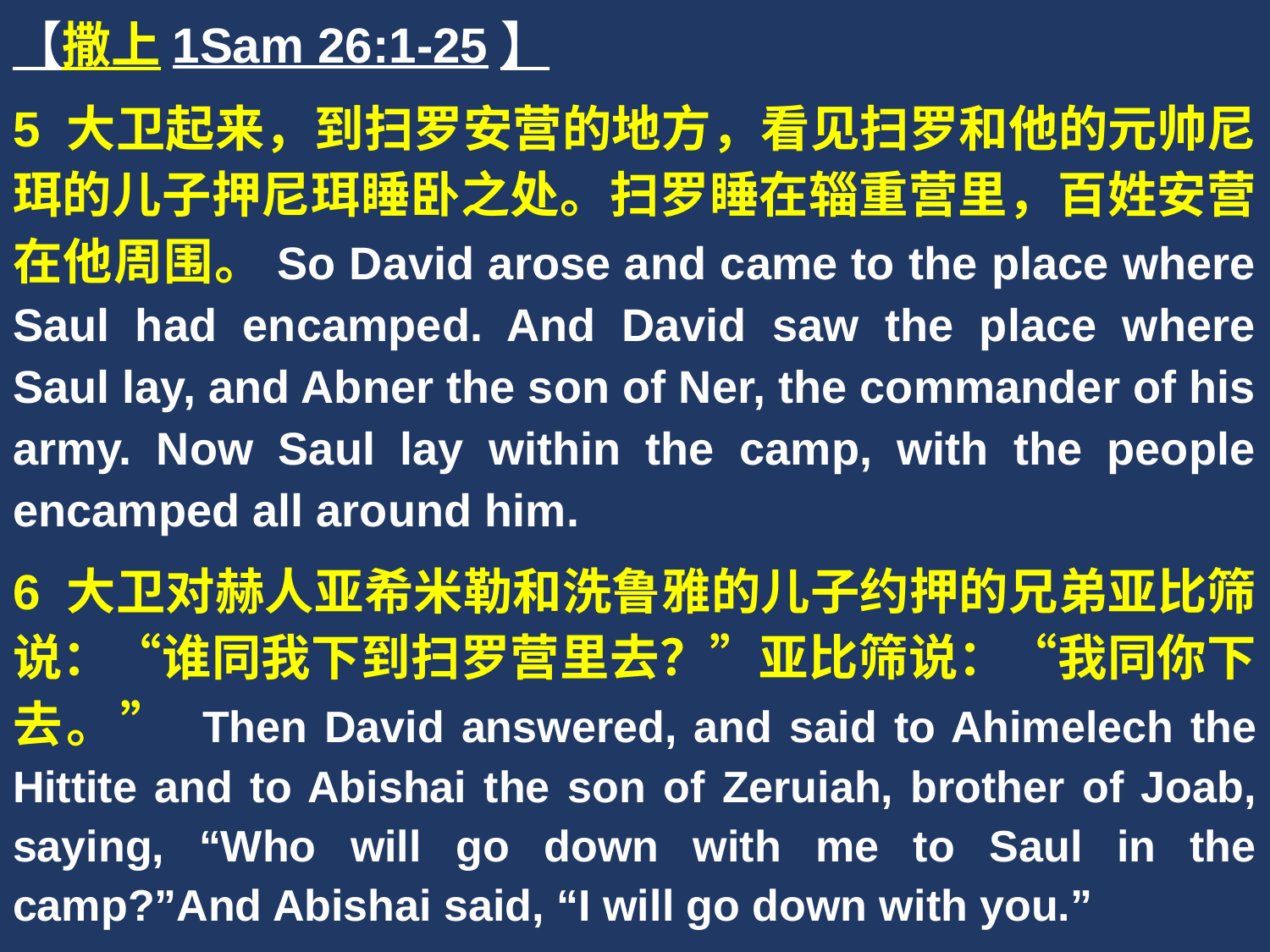

【撒上1Sam 26:1-25】
5 大卫起来，到扫罗安营的地方，看见扫罗和他的元帅尼珥的儿子押尼珥睡卧之处。扫罗睡在辎重营里，百姓安营在他周围。So David arose and came to the place where Saul had encamped. And David saw the place where Saul lay, and Abner the son of Ner, the commander of his army. Now Saul lay within the camp, with the people encamped all around him.
6 大卫对赫人亚希米勒和洗鲁雅的儿子约押的兄弟亚比筛说：“谁同我下到扫罗营里去？”亚比筛说：“我同你下去。” Then David answered, and said to Ahimelech the Hittite and to Abishai the son of Zeruiah, brother of Joab, saying, “Who will go down with me to Saul in the camp?”And Abishai said, “I will go down with you.”